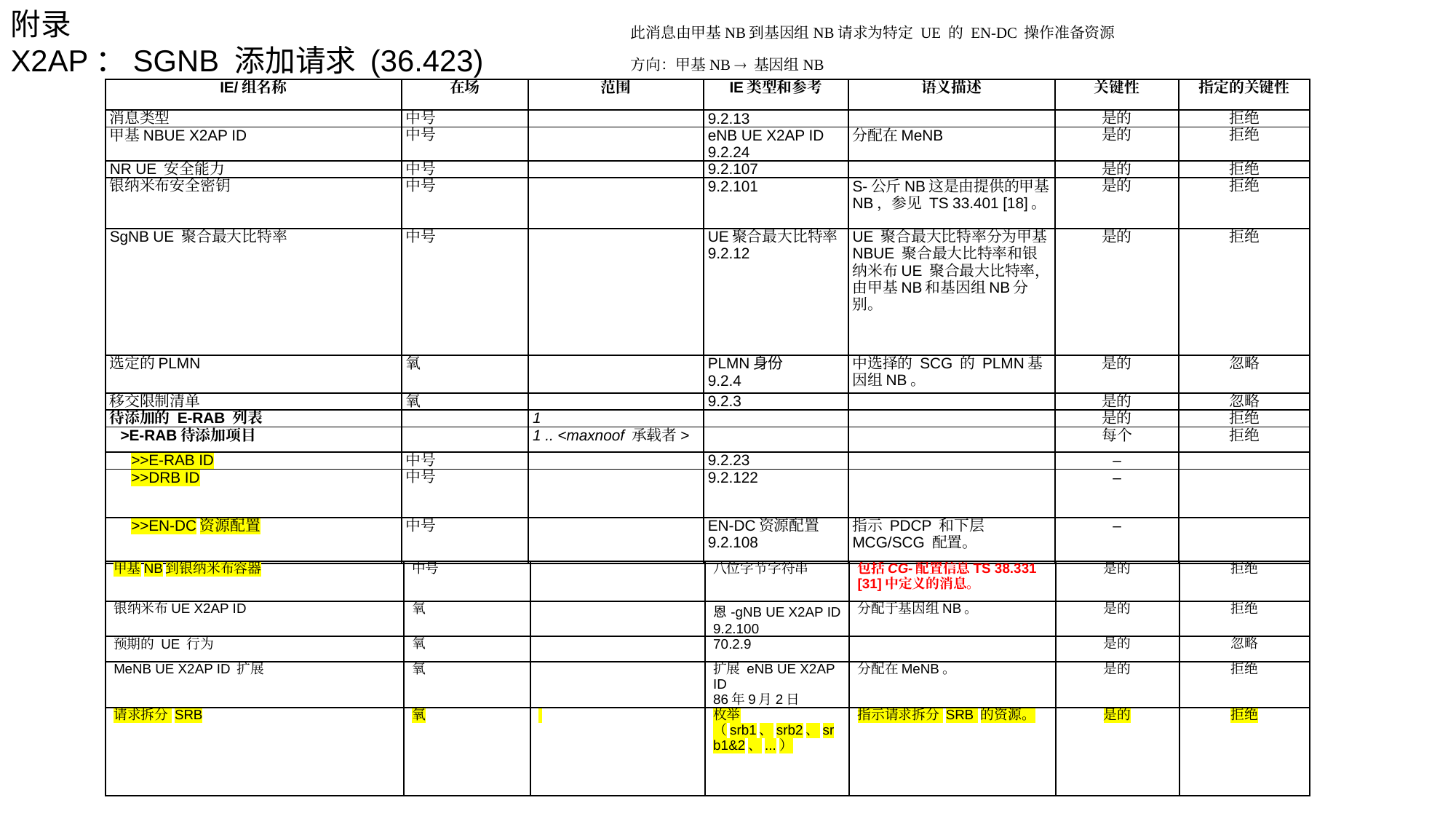

附录
X2AP：SGNB 添加请求 (36.423)
此消息由甲基NB到基因组NB请求为特定 UE 的 EN-DC 操作准备资源
方向：甲基NB → 基因组NB
| IE/组名称 | 在场 | 范围 | IE类型和参考 | 语义描述 | 关键性 | 指定的关键性 |
| --- | --- | --- | --- | --- | --- | --- |
| 消息类型 | 中号 |  | 9.2.13 |  | 是的 | 拒绝 |
| 甲基NBUE X2AP ID | 中号 |  | eNB UE X2AP ID 9.2.24 | 分配在MeNB | 是的 | 拒绝 |
| NR UE 安全能力 | 中号 |  | 9.2.107 |  | 是的 | 拒绝 |
| 银纳米布安全密钥 | 中号 |  | 9.2.101 | S-公斤NB这是由提供的甲基NB，参见 TS 33.401 [18]。 | 是的 | 拒绝 |
| SgNB UE 聚合最大比特率 | 中号 |  | UE聚合最大比特率 9.2.12 | UE 聚合最大比特率分为甲基NBUE 聚合最大比特率和银纳米布UE 聚合最大比特率，由甲基NB和基因组NB分别。 | 是的 | 拒绝 |
| 选定的PLMN | 氧 |  | PLMN身份 9.2.4 | 中选择的 SCG 的 PLMN基因组NB。 | 是的 | 忽略 |
| 移交限制清单 | 氧 |  | 9.2.3 |  | 是的 | 忽略 |
| 待添加的 E-RAB 列表 |  | 1 |  |  | 是的 | 拒绝 |
| >E-RAB待添加项目 |  | 1 .. <maxnoof 承载者> |  |  | 每个 | 拒绝 |
| >>E-RAB ID | 中号 |  | 9.2.23 |  | – |  |
| >>DRB ID | 中号 |  | 9.2.122 |  | – |  |
| >>EN-DC资源配置 | 中号 |  | EN-DC资源配置 9.2.108 | 指示 PDCP 和下层 MCG/SCG 配置。 | – |  |
| 甲基NB到银纳米布容器 | 中号 |  | 八位字节字符串 | 包括CG-配置信息TS 38.331 [31]中定义的消息。 | 是的 | 拒绝 |
| --- | --- | --- | --- | --- | --- | --- |
| 银纳米布UE X2AP ID | 氧 |  | 恩-gNB UE X2AP ID 9.2.100 | 分配于基因组NB。 | 是的 | 拒绝 |
| 预期的 UE 行为 | 氧 |  | 70.2.9 |  | 是的 | 忽略 |
| MeNB UE X2AP ID 扩展 | 氧 |  | 扩展 eNB UE X2AP ID 86年9月2日 | 分配在MeNB。 | 是的 | 拒绝 |
| 请求拆分 SRB | 氧 |  | 枚举（srb1、srb2、srb1&2、...） | 指示请求拆分 SRB 的资源。 | 是的 | 拒绝 |